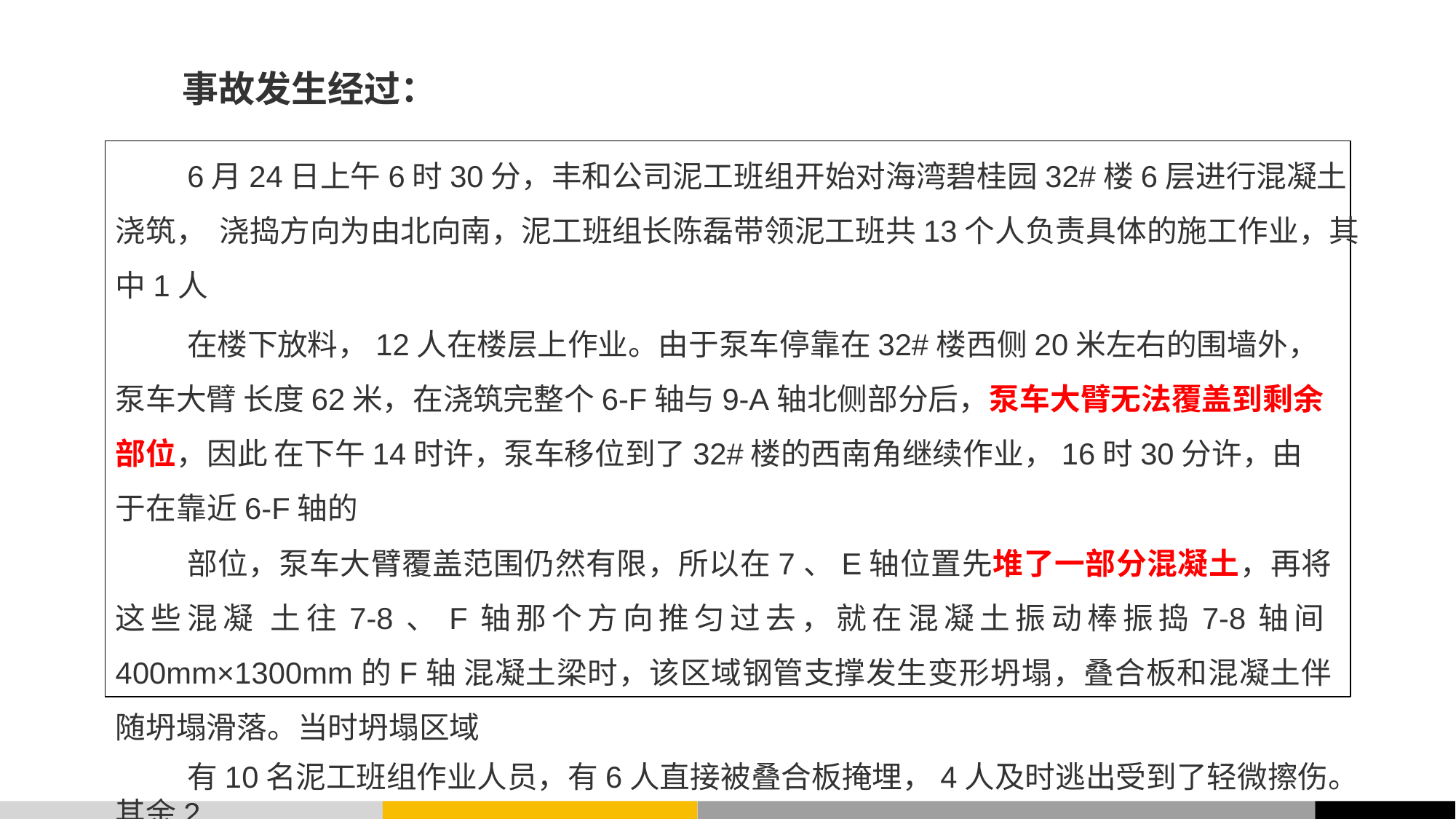

# 事故发生经过：
6月24日上午6时30分，丰和公司泥工班组开始对海湾碧桂园32#楼6层进行混凝土浇筑，  浇捣方向为由北向南，泥工班组长陈磊带领泥工班共13个人负责具体的施工作业，其中1人
在楼下放料，12人在楼层上作业。由于泵车停靠在32#楼西侧20米左右的围墙外，泵车大臂 长度62米，在浇筑完整个6-F轴与9-A轴北侧部分后，泵车大臂无法覆盖到剩余部位，因此 在下午14时许，泵车移位到了32#楼的西南角继续作业，16时30分许，由于在靠近6-F轴的
部位，泵车大臂覆盖范围仍然有限，所以在7、E轴位置先堆了一部分混凝土，再将这些混凝 土往7-8、F轴那个方向推匀过去，就在混凝土振动棒振捣7-8轴间400mm×1300mm的F轴 混凝土梁时，该区域钢管支撑发生变形坍塌，叠合板和混凝土伴随坍塌滑落。当时坍塌区域
有10名泥工班组作业人员，有6人直接被叠合板掩埋，4人及时逃出受到了轻微擦伤。其余2
人由于在进行混凝土表面收光工作未坠落。